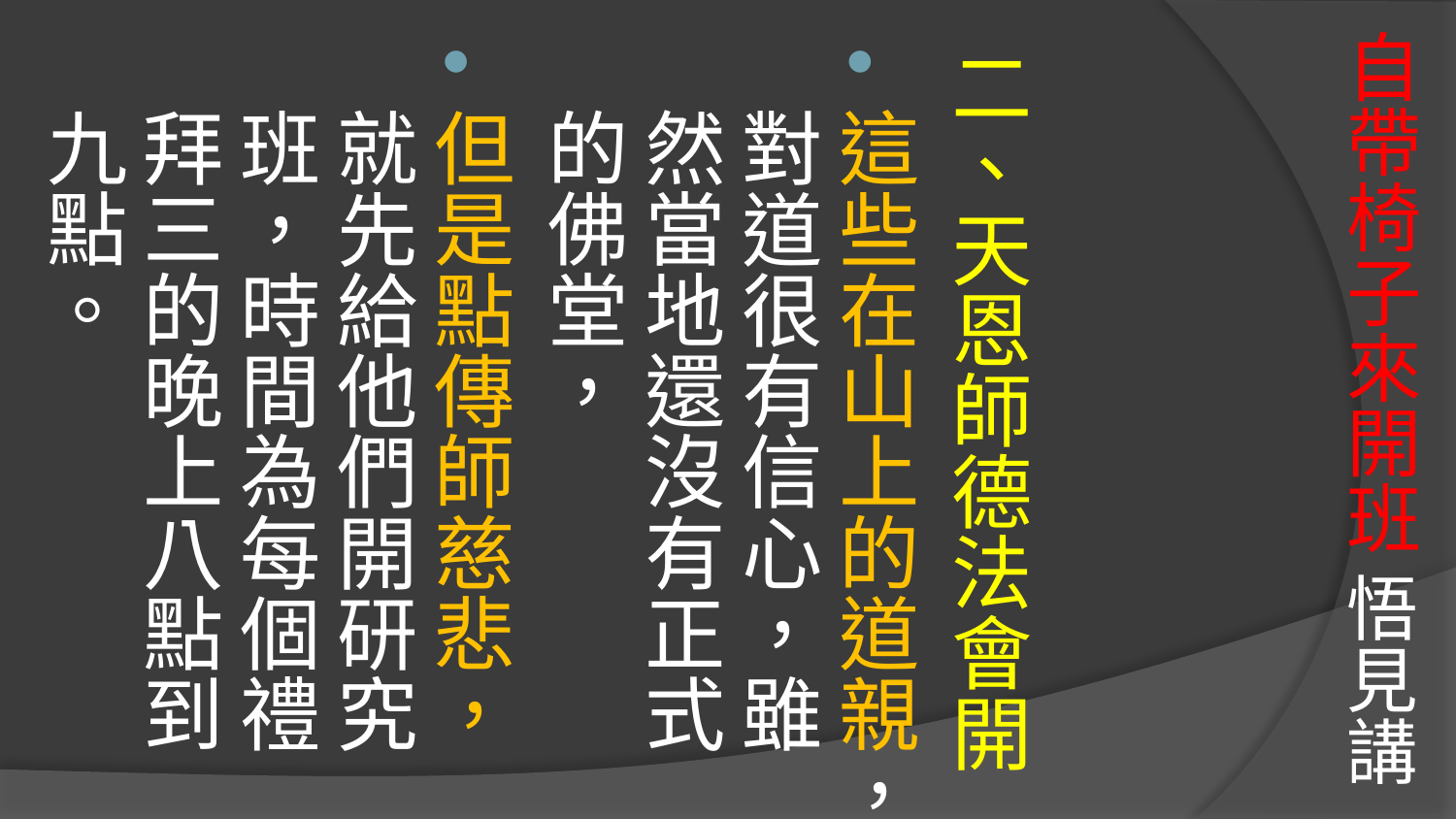

# 自帶椅子來開班 悟見講
二、天恩師德法會開
這些在山上的道親，對道很有信心，雖然當地還沒有正式的佛堂，
但是點傳師慈悲，就先給他們開研究班，時間為每個禮拜三的晚上八點到九點。